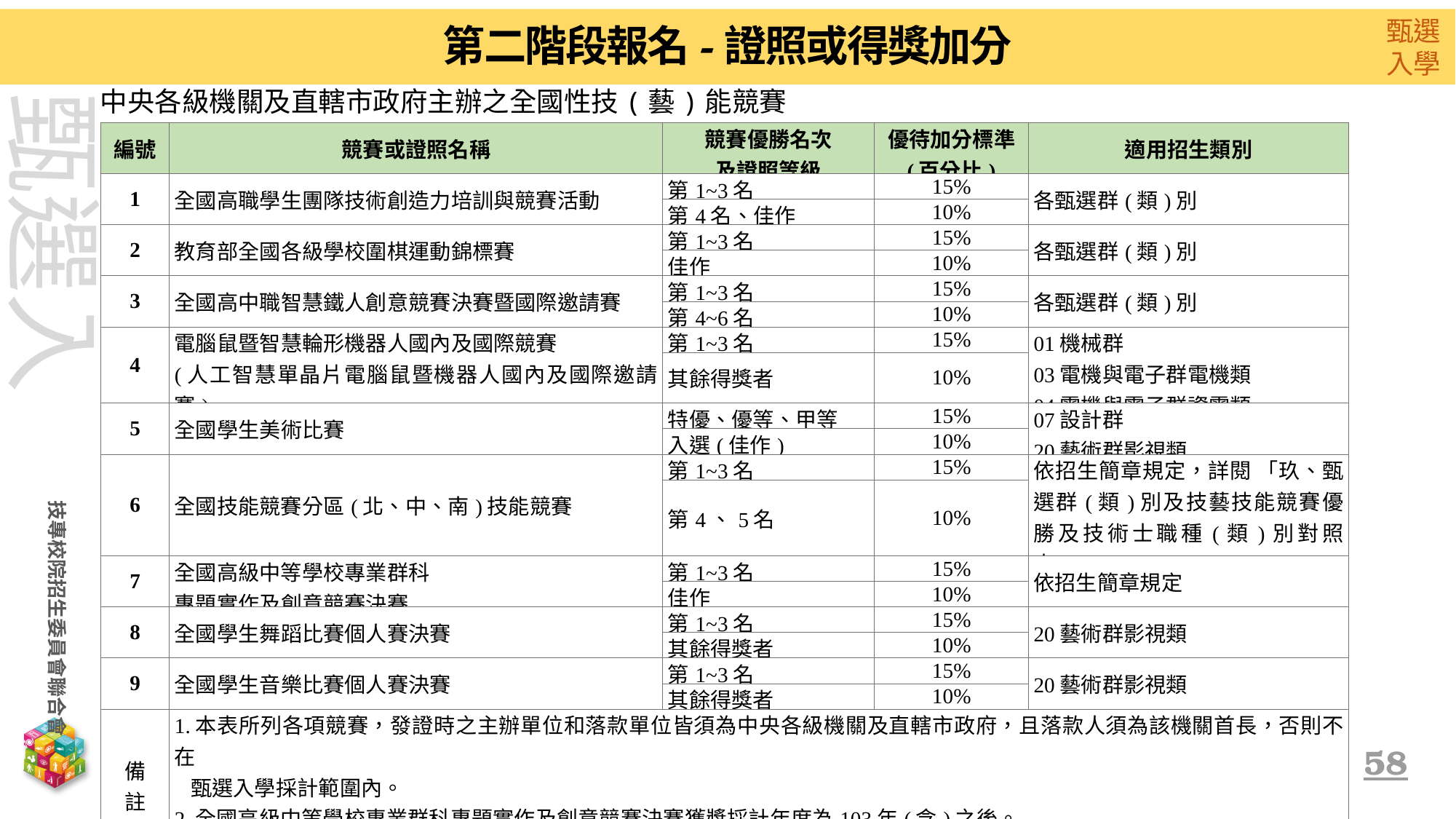

第二階段報名-證照或得獎加分
中央各級機關及直轄市政府主辦之全國性技(藝)能競賽
| 編號 | 競賽或證照名稱 | 競賽優勝名次 及證照等級 | 優待加分標準 (百分比) | 適用招生類別 |
| --- | --- | --- | --- | --- |
| 1 | 全國高職學生團隊技術創造力培訓與競賽活動 | 第1~3名 | 15% | 各甄選群(類)別 |
|  |  | 第4名、佳作 | 10% |  |
| 2 | 教育部全國各級學校圍棋運動錦標賽 | 第1~3名 | 15% | 各甄選群(類)別 |
|  |  | 佳作 | 10% |  |
| 3 | 全國高中職智慧鐵人創意競賽決賽暨國際邀請賽 | 第1~3名 | 15% | 各甄選群(類)別 |
|  |  | 第4~6名 | 10% |  |
| 4 | 電腦鼠暨智慧輪形機器人國內及國際競賽 (人工智慧單晶片電腦鼠暨機器人國內及國際邀請賽) | 第1~3名 | 15% | 01機械群 03電機與電子群電機類 04電機與電子群資電類 |
|  |  | 其餘得獎者 | 10% |  |
| 5 | 全國學生美術比賽 | 特優、優等、甲等 | 15% | 07設計群 20藝術群影視類 |
|  |  | 入選(佳作) | 10% |  |
| 6 | 全國技能競賽分區(北、中、南)技能競賽 | 第1~3名 | 15% | 依招生簡章規定，詳閱 「玖、甄選群(類)別及技藝技能競賽優勝及技術士職種(類)別對照表」 |
|  |  | 第4、5名 | 10% |  |
| 7 | 全國高級中等學校專業群科 專題實作及創意競賽決賽 | 第1~3名 | 15% | 依招生簡章規定 |
|  |  | 佳作 | 10% |  |
| 8 | 全國學生舞蹈比賽個人賽決賽 | 第1~3名 | 15% | 20藝術群影視類 |
|  |  | 其餘得獎者 | 10% |  |
| 9 | 全國學生音樂比賽個人賽決賽 | 第1~3名 | 15% | 20藝術群影視類 |
|  |  | 其餘得獎者 | 10% |  |
| 備註 | 1.本表所列各項競賽，發證時之主辦單位和落款單位皆須為中央各級機關及直轄市政府，且落款人須為該機關首長，否則不在 甄選入學採計範圍內。 2.全國高級中等學校專業群科專題實作及創意競賽決賽獲獎採計年度為103年(含)之後。 3.全國學生舞蹈比賽與全國學生音樂比賽採計持有個人賽決賽獲獎名次證明者。 4.全國高職學生團隊技術創造力培訓與競賽活動佳作獎項採計自110年起獲獎考生始具加分資格。 |  |  |  |
58